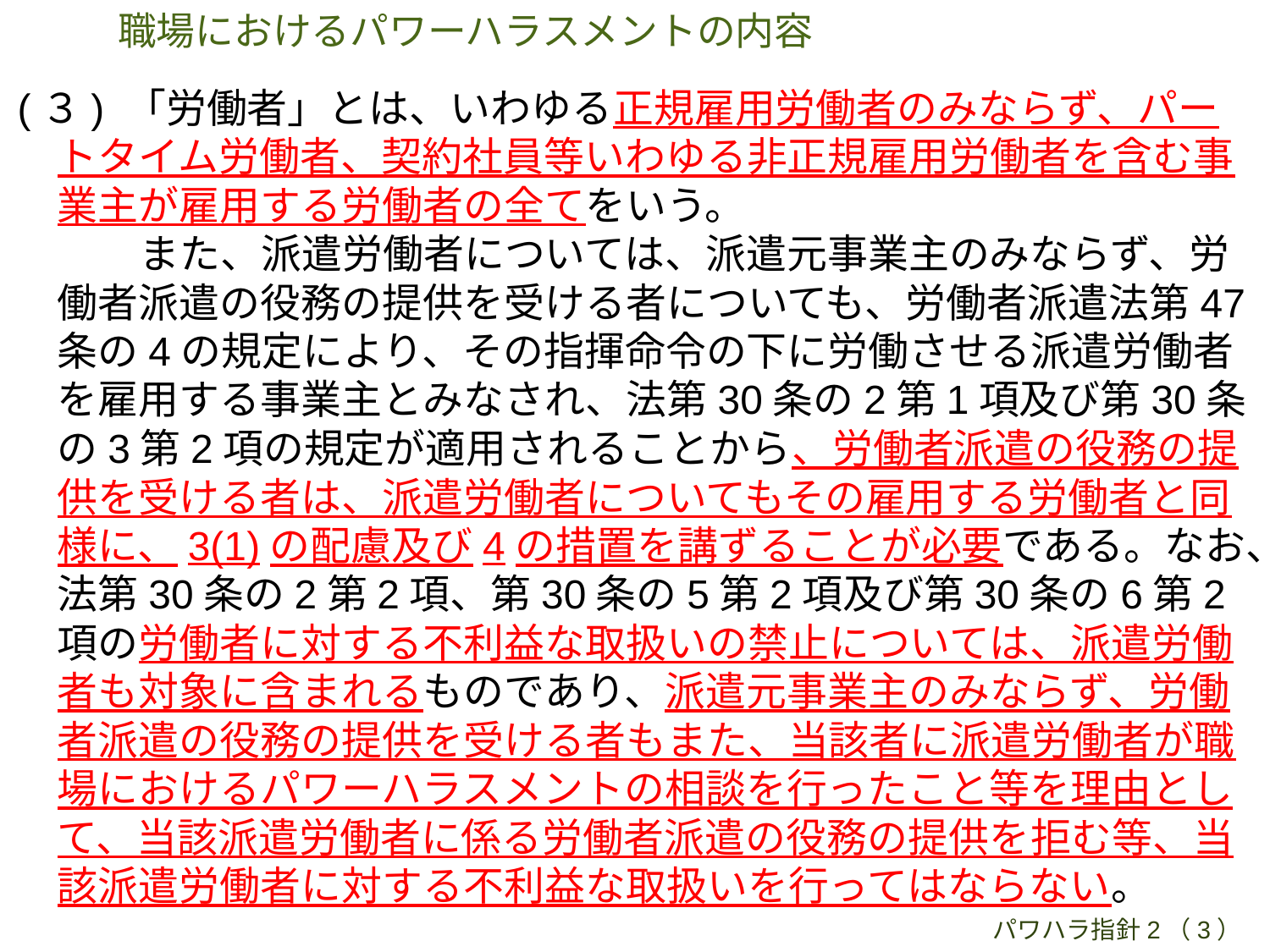

職場におけるパワーハラスメントの内容
(３) 「労働者」とは、いわゆる正規雇用労働者のみならず、パートタイム労働者、契約社員等いわゆる非正規雇用労働者を含む事業主が雇用する労働者の全てをいう。
　　　また、派遣労働者については、派遣元事業主のみならず、労働者派遣の役務の提供を受ける者についても、労働者派遣法第47条の4の規定により、その指揮命令の下に労働させる派遣労働者を雇用する事業主とみなされ、法第30条の2第1項及び第30条の3第2項の規定が適用されることから、労働者派遣の役務の提供を受ける者は、派遣労働者についてもその雇用する労働者と同様に、3(1)の配慮及び4の措置を講ずることが必要である。なお、法第30条の2第2項、第30条の5第2項及び第30条の6第2項の労働者に対する不利益な取扱いの禁止については、派遣労働者も対象に含まれるものであり、派遣元事業主のみならず、労働者派遣の役務の提供を受ける者もまた、当該者に派遣労働者が職場におけるパワーハラスメントの相談を行ったこと等を理由として、当該派遣労働者に係る労働者派遣の役務の提供を拒む等、当該派遣労働者に対する不利益な取扱いを行ってはならない。
パワハラ指針2（3）